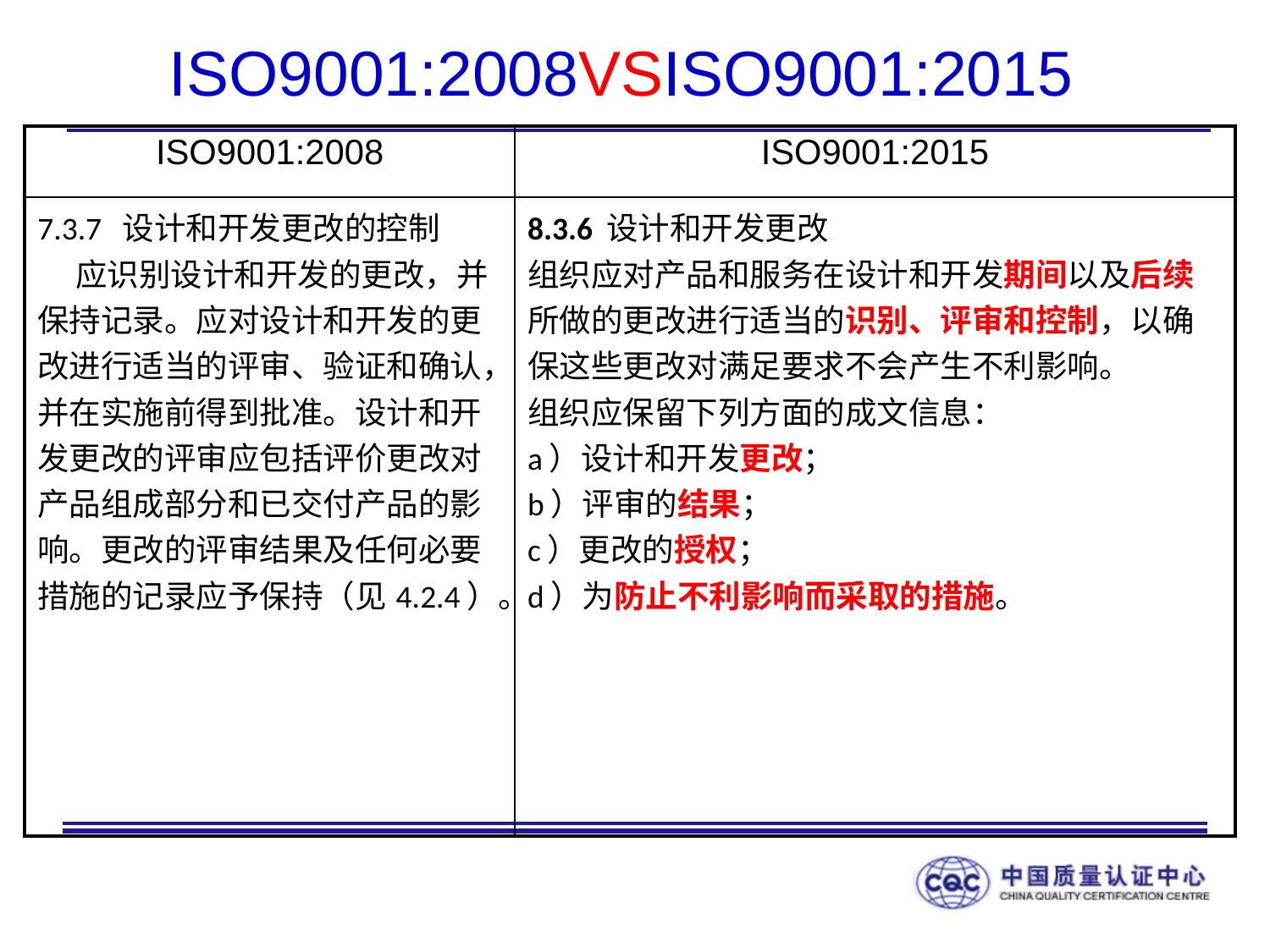

# ISO9001:2008VSISO9001:2015
| ISO9001:2008 | ISO9001:2015 |
| --- | --- |
| 7.3.7 设计和开发更改的控制 应识别设计和开发的更改，并保持记录。应对设计和开发的更改进行适当的评审、验证和确认，并在实施前得到批准。设计和开发更改的评审应包括评价更改对产品组成部分和已交付产品的影响。更改的评审结果及任何必要措施的记录应予保持（见4.2.4）。 | 8.3.6 设计和开发更改 组织应对产品和服务在设计和开发期间以及后续所做的更改进行适当的识别、评审和控制，以确保这些更改对满足要求不会产生不利影响。 组织应保留下列方面的成文信息： a）设计和开发更改； b）评审的结果； c）更改的授权； d）为防止不利影响而采取的措施。 |
184